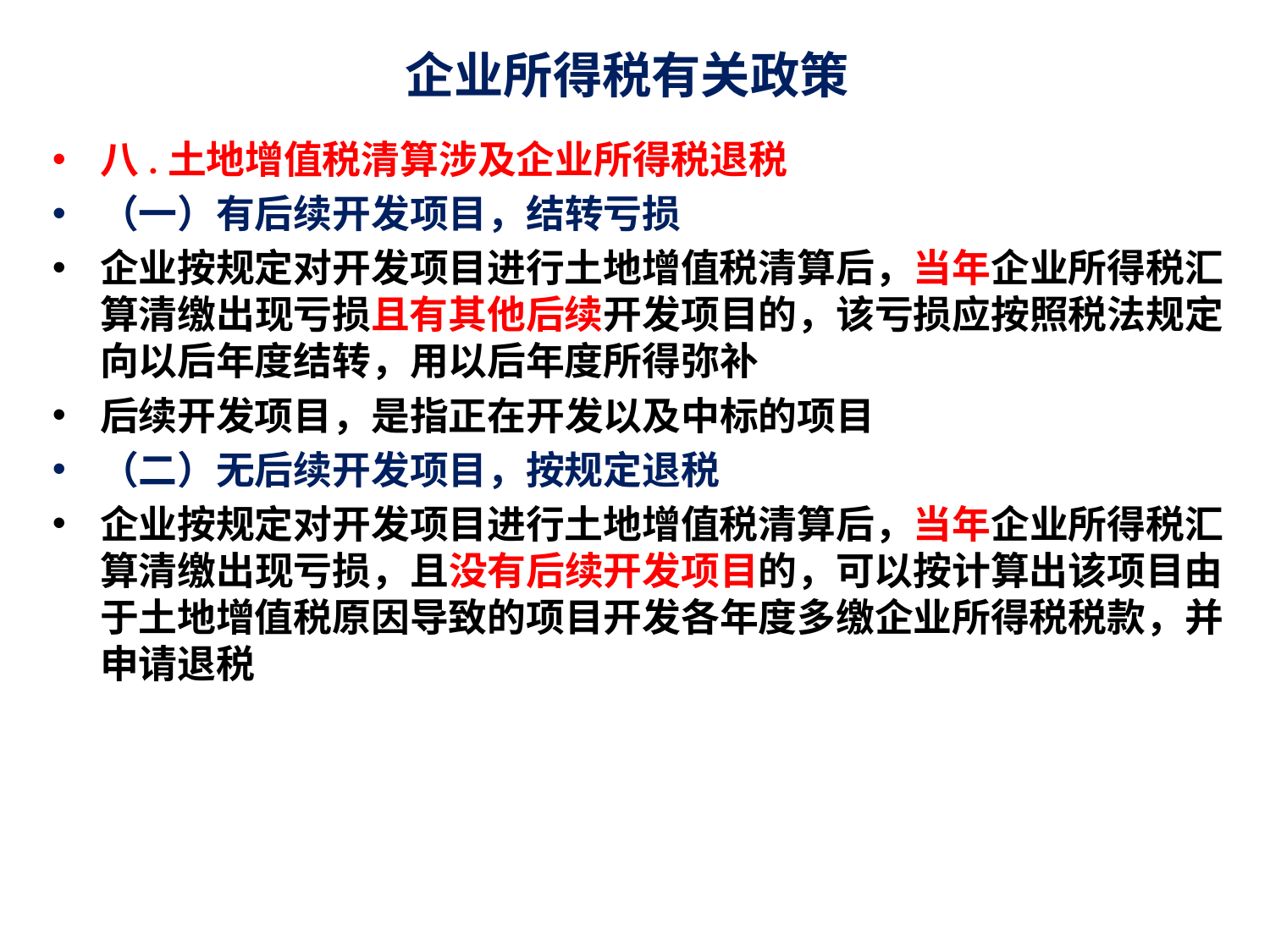

# 企业所得税有关政策
八.土地增值税清算涉及企业所得税退税
（一）有后续开发项目，结转亏损
企业按规定对开发项目进行土地增值税清算后，当年企业所得税汇算清缴出现亏损且有其他后续开发项目的，该亏损应按照税法规定向以后年度结转，用以后年度所得弥补
后续开发项目，是指正在开发以及中标的项目
（二）无后续开发项目，按规定退税
企业按规定对开发项目进行土地增值税清算后，当年企业所得税汇算清缴出现亏损，且没有后续开发项目的，可以按计算出该项目由于土地增值税原因导致的项目开发各年度多缴企业所得税税款，并申请退税